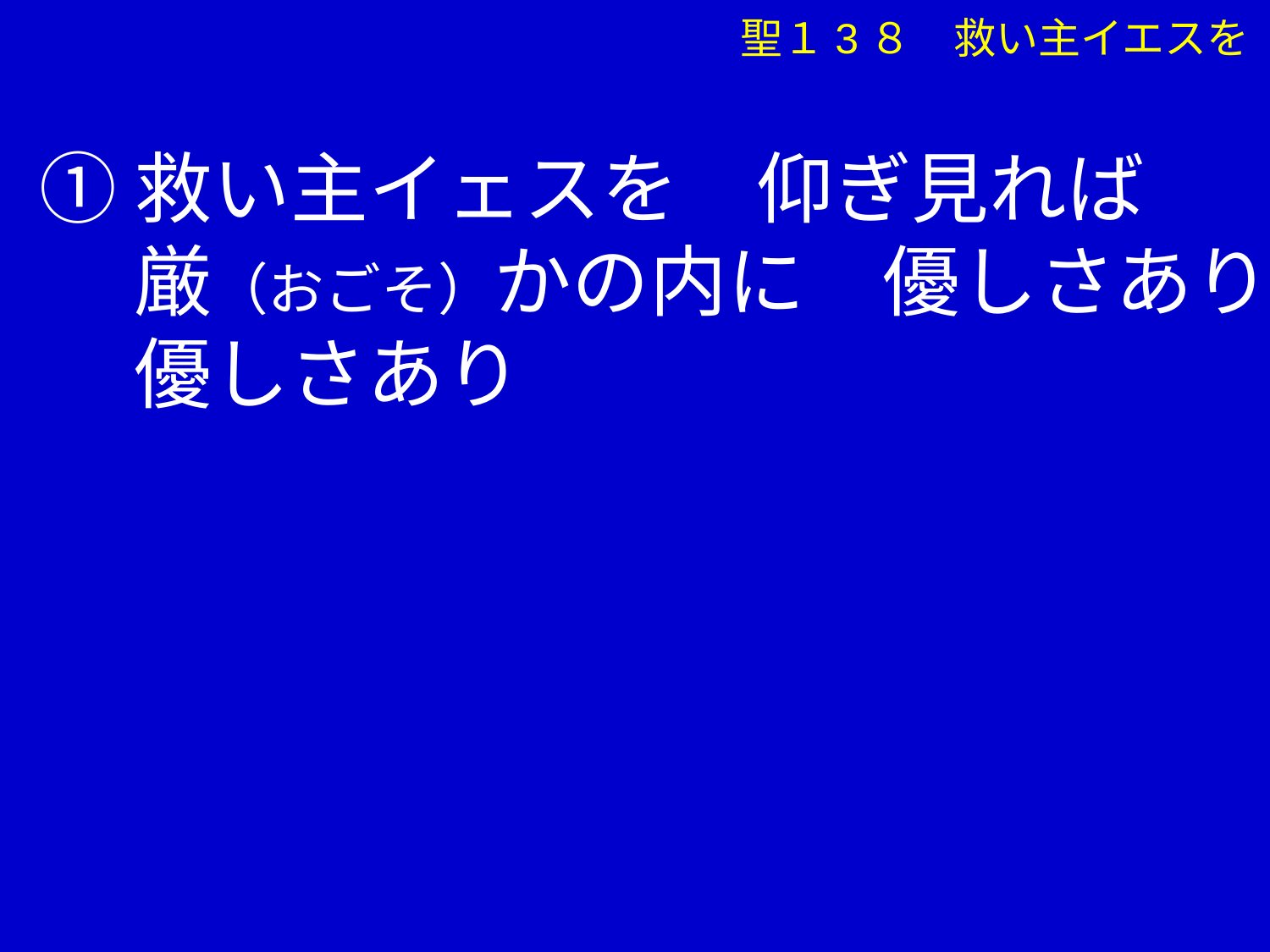

聖１3８　救い主イエスを

①救い主イェスを　仰ぎ見れば
　 厳（おごそ）かの内に　優しさあり
　 優しさあり